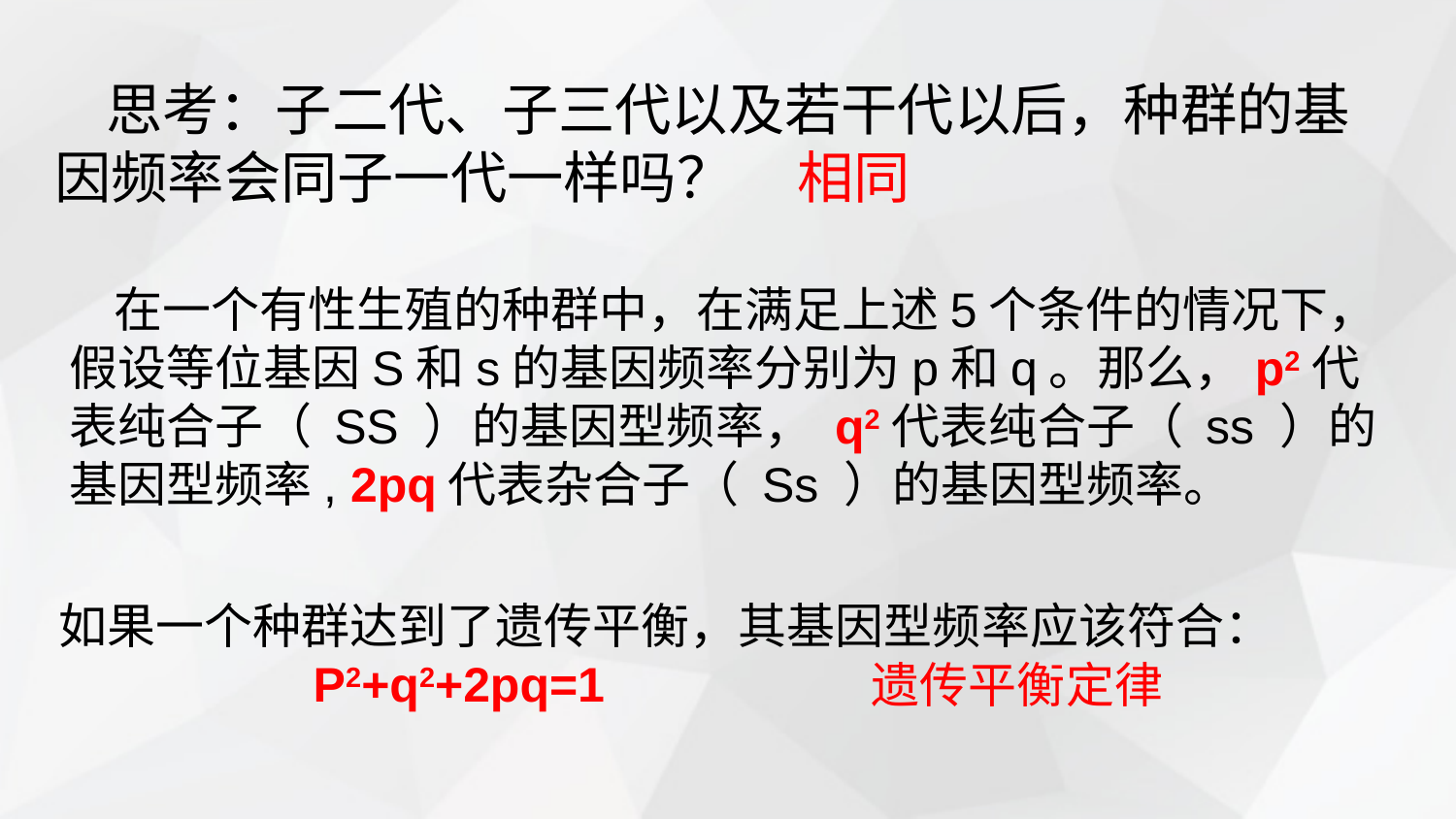

思考：子二代、子三代以及若干代以后，种群的基因频率会同子一代一样吗？
   相同
   在一个有性生殖的种群中，在满足上述5个条件的情况下，假设等位基因S和s的基因频率分别为p和q。那么，p2代表纯合子（ SS ）的基因型频率， q2代表纯合子（ ss ）的基因型频率, 2pq代表杂合子（ Ss ）的基因型频率。
   如果一个种群达到了遗传平衡，其基因型频率应该符合：
                      P2+q2+2pq=1
遗传平衡定律